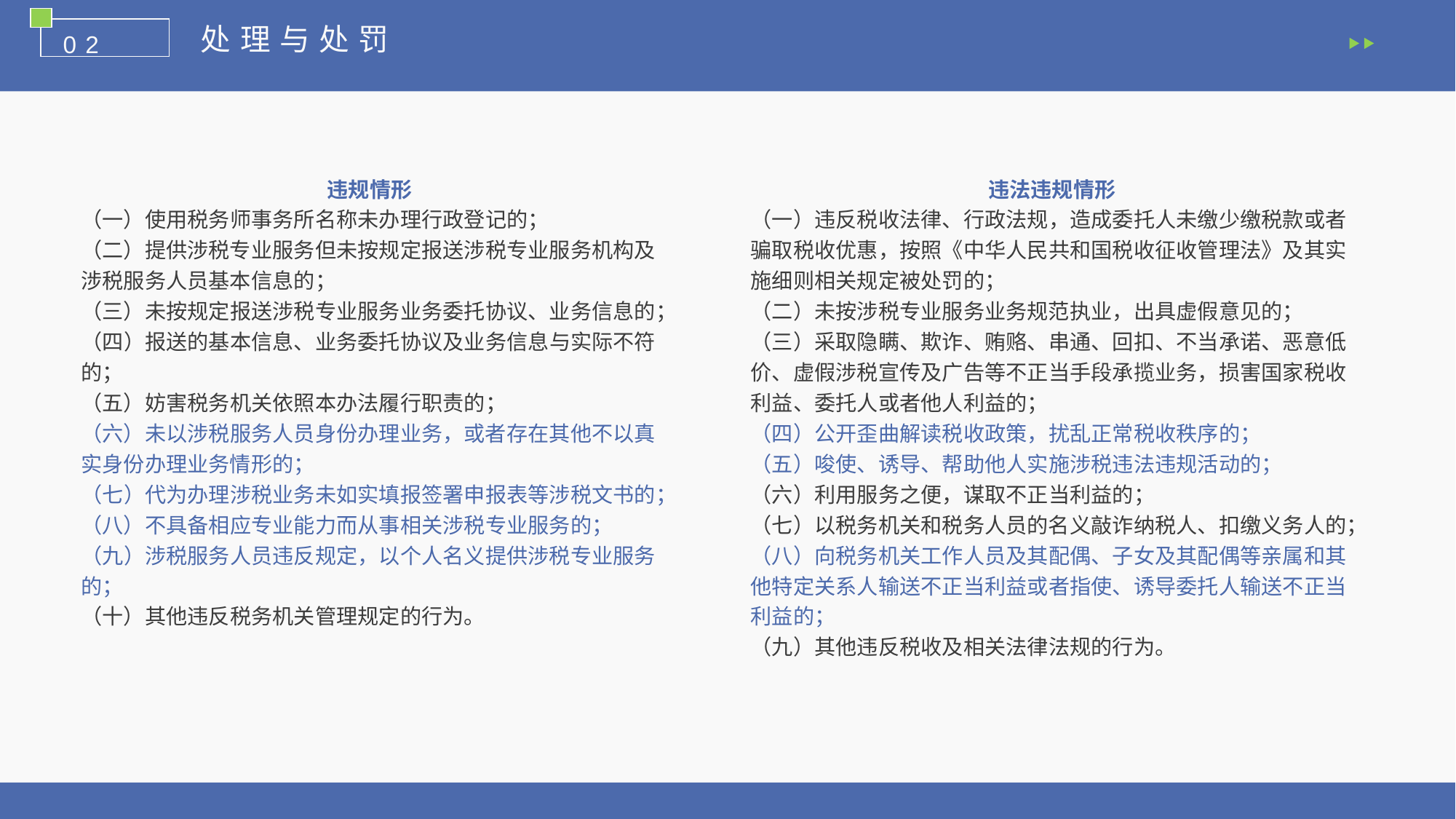

处理与处罚

02

违规情形
（一）使用税务师事务所名称未办理行政登记的；
（二）提供涉税专业服务但未按规定报送涉税专业服务机构及涉税服务人员基本信息的；
（三）未按规定报送涉税专业服务业务委托协议、业务信息的；
（四）报送的基本信息、业务委托协议及业务信息与实际不符的；
（五）妨害税务机关依照本办法履行职责的；
（六）未以涉税服务人员身份办理业务，或者存在其他不以真实身份办理业务情形的；
（七）代为办理涉税业务未如实填报签署申报表等涉税文书的；
（八）不具备相应专业能力而从事相关涉税专业服务的；
（九）涉税服务人员违反规定，以个人名义提供涉税专业服务的；
（十）其他违反税务机关管理规定的行为。

违法违规情形
（一）违反税收法律、行政法规，造成委托人未缴少缴税款或者骗取税收优惠，按照《中华人民共和国税收征收管理法》及其实施细则相关规定被处罚的；
（二）未按涉税专业服务业务规范执业，出具虚假意见的；
（三）采取隐瞒、欺诈、贿赂、串通、回扣、不当承诺、恶意低价、虚假涉税宣传及广告等不正当手段承揽业务，损害国家税收利益、委托人或者他人利益的；
（四）公开歪曲解读税收政策，扰乱正常税收秩序的；
（五）唆使、诱导、帮助他人实施涉税违法违规活动的；
（六）利用服务之便，谋取不正当利益的；
（七）以税务机关和税务人员的名义敲诈纳税人、扣缴义务人的；
（八）向税务机关工作人员及其配偶、子女及其配偶等亲属和其他特定关系人输送不正当利益或者指使、诱导委托人输送不正当利益的；
（九）其他违反税收及相关法律法规的行为。